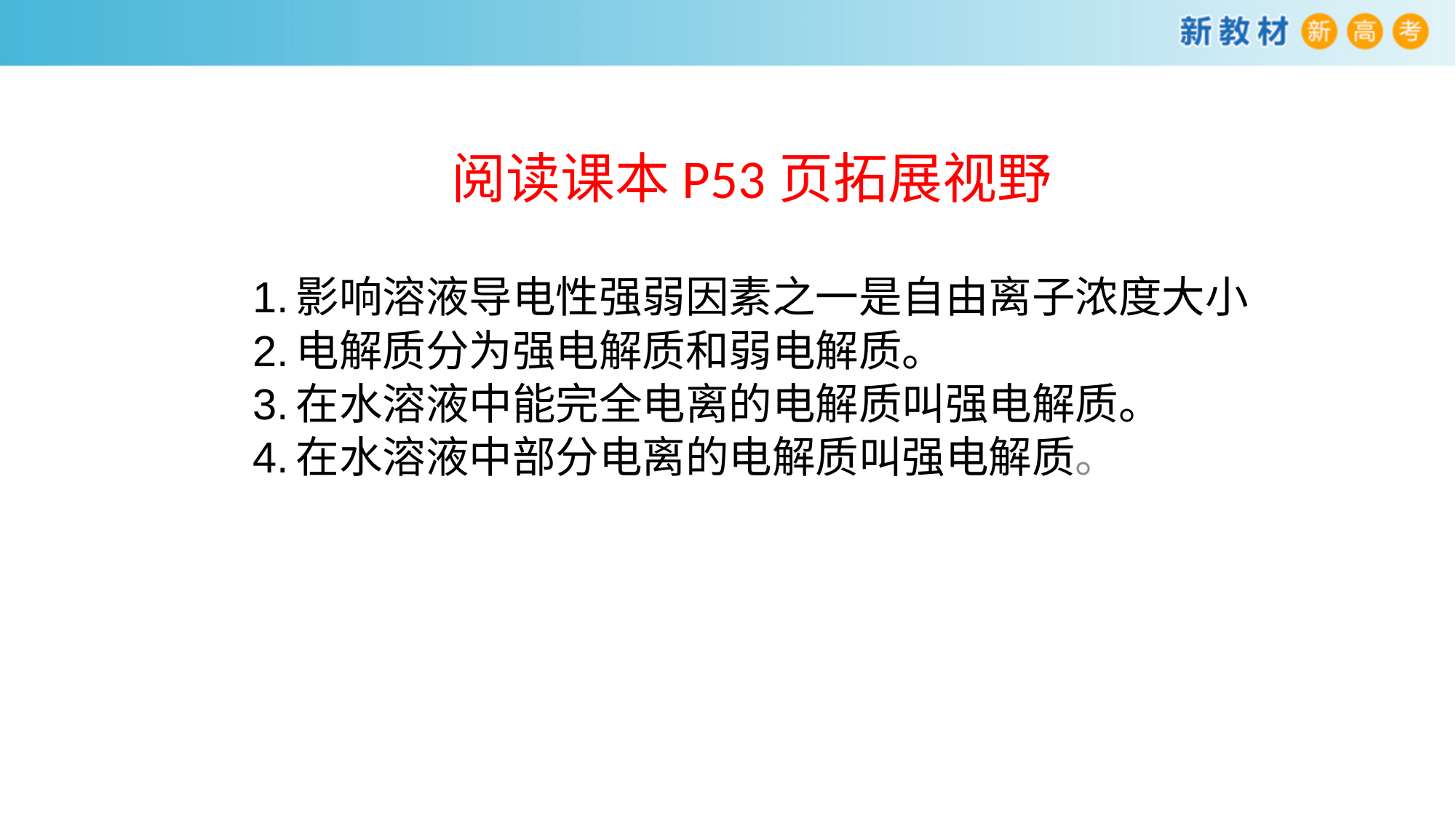

# 阅读课本P53页拓展视野
1.影响溶液导电性强弱因素之一是自由离子浓度大小
2.电解质分为强电解质和弱电解质。
3.在水溶液中能完全电离的电解质叫强电解质。
4.在水溶液中部分电离的电解质叫强电解质。